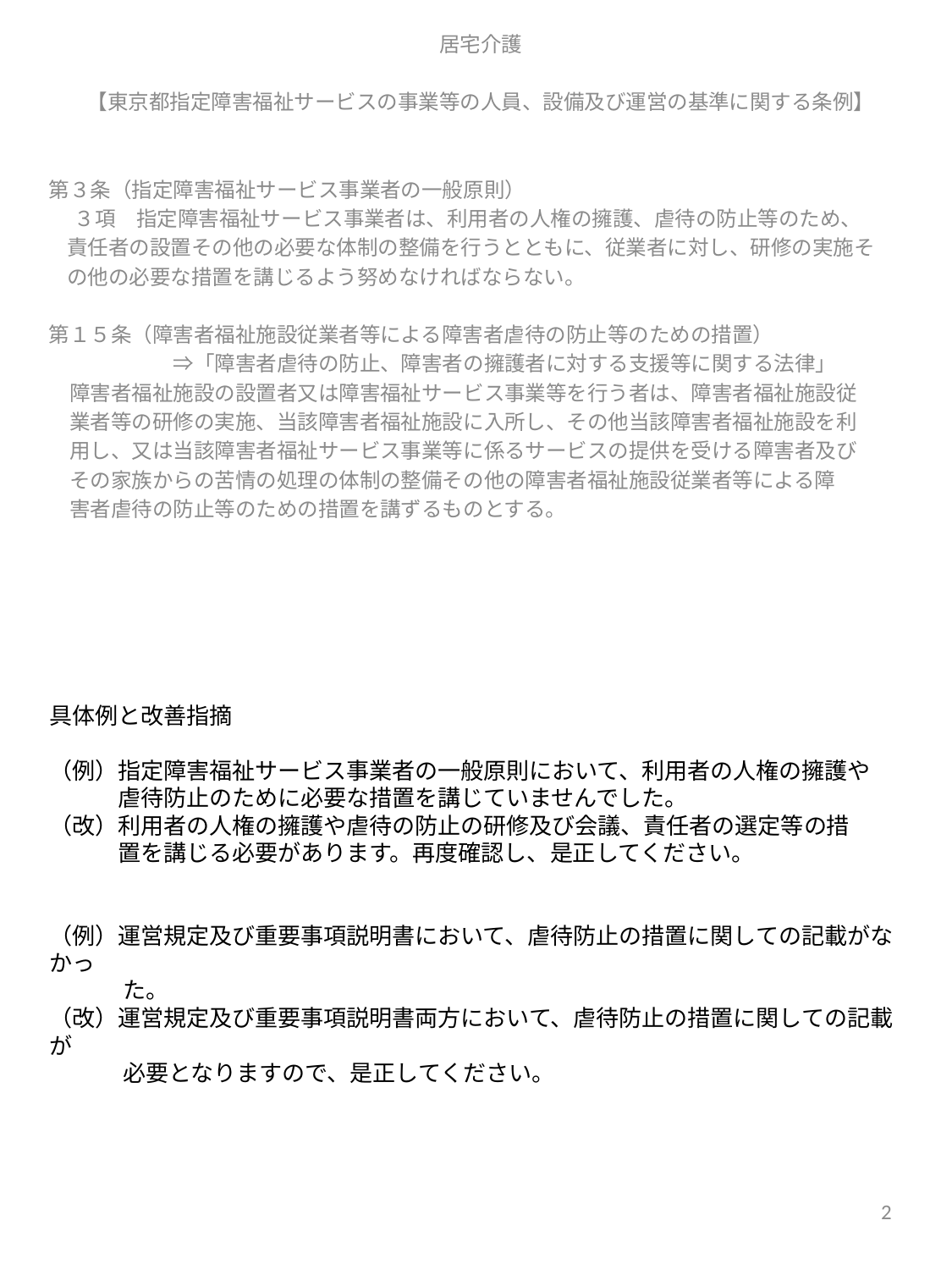

居宅介護

【東京都指定障害福祉サービスの事業等の人員、設備及び運営の基準に関する条例】

第３条（指定障害福祉サービス事業者の一般原則）
　 ３項　指定障害福祉サービス事業者は、利用者の人権の擁護、虐待の防止等のため、
   責任者の設置その他の必要な体制の整備を行うとともに、従業者に対し、研修の実施そ
   の他の必要な措置を講じるよう努めなければならない。

第１５条（障害者福祉施設従業者等による障害者虐待の防止等のための措置）
　　　　　　⇒「障害者虐待の防止、障害者の擁護者に対する支援等に関する法律」
　障害者福祉施設の設置者又は障害福祉サービス事業等を行う者は、障害者福祉施設従
　業者等の研修の実施、当該障害者福祉施設に入所し、その他当該障害者福祉施設を利
　用し、又は当該障害者福祉サービス事業等に係るサービスの提供を受ける障害者及び
　その家族からの苦情の処理の体制の整備その他の障害者福祉施設従業者等による障
　害者虐待の防止等のための措置を講ずるものとする。

具体例と改善指摘

（例）指定障害福祉サービス事業者の一般原則において、利用者の人権の擁護や
　　　虐待防止のために必要な措置を講じていませんでした。
（改）利用者の人権の擁護や虐待の防止の研修及び会議、責任者の選定等の措
　　　置を講じる必要があります。再度確認し、是正してください。

（例）運営規定及び重要事項説明書において、虐待防止の措置に関しての記載がなかっ
　　　 た。
（改）運営規定及び重要事項説明書両方において、虐待防止の措置に関しての記載が
　　　 必要となりますので、是正してください。
2